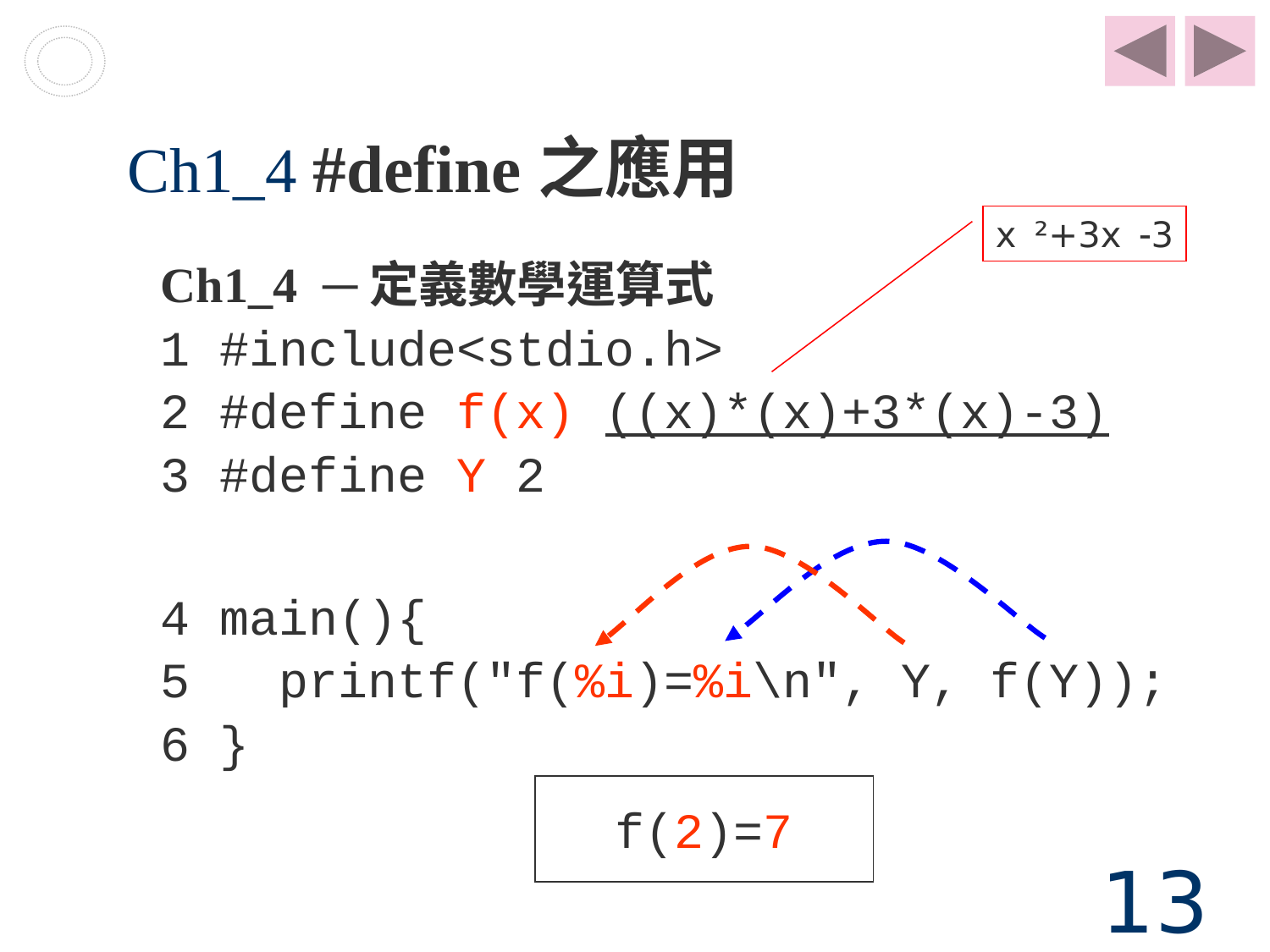

# Ch1_4 #define之應用
x ²+3x −3
Ch1_4  ─定義數學運算式
1 #include<stdio.h>
2 #define f(x) ((x)*(x)+3*(x)-3)
3 #define Y 2

4 main(){
5   printf("f(%i)=%i\n", Y, f(Y));
6 }
f(2)=7
13